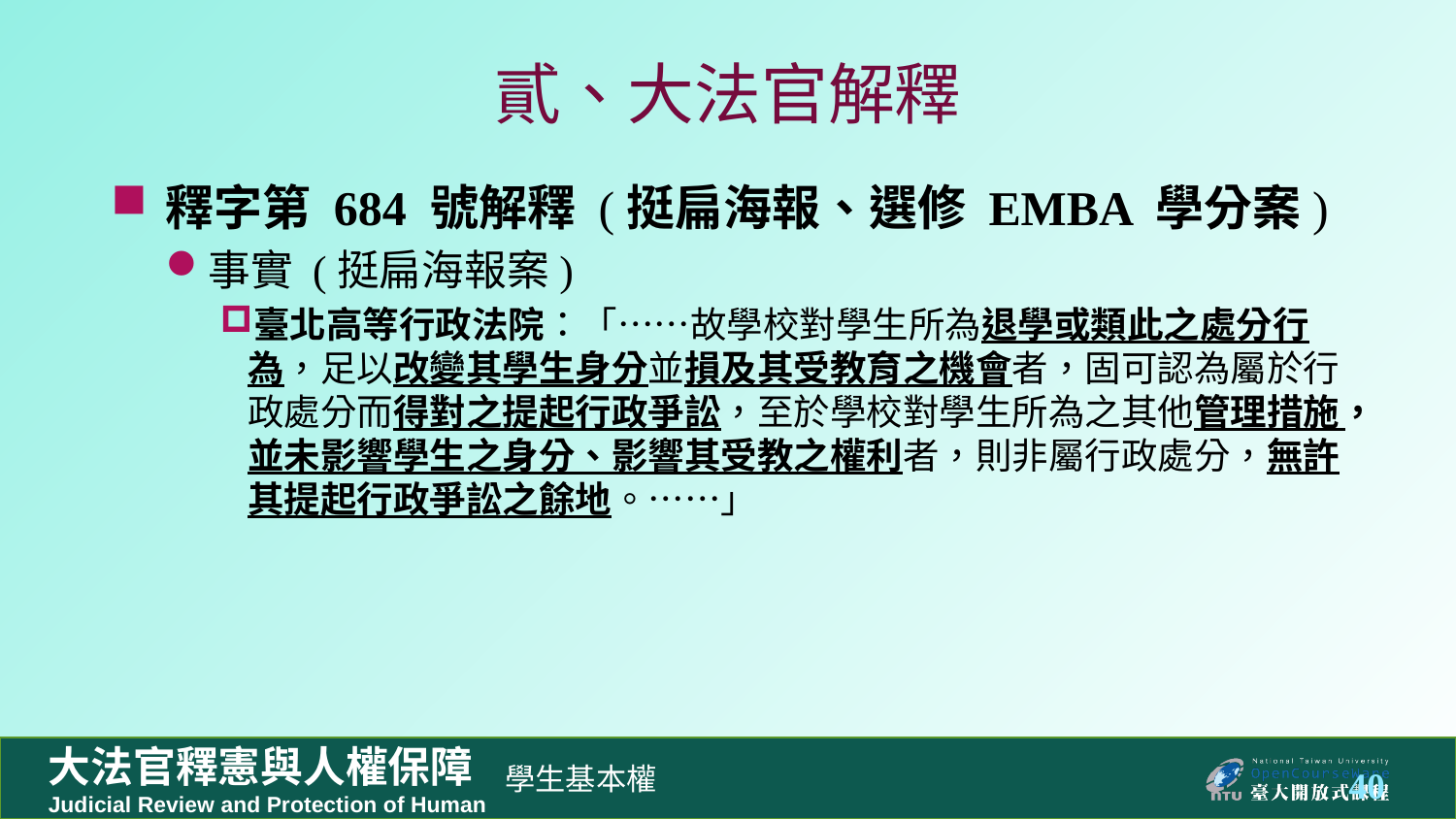

# 貳、大法官解釋
釋字第 684 號解釋 (挺扁海報、選修 EMBA 學分案)
事實 (挺扁海報案)
臺北高等行政法院：「……故學校對學生所為退學或類此之處分行為，足以改變其學生身分並損及其受教育之機會者，固可認為屬於行政處分而得對之提起行政爭訟，至於學校對學生所為之其他管理措施，並未影響學生之身分、影響其受教之權利者，則非屬行政處分，無許其提起行政爭訟之餘地。……」